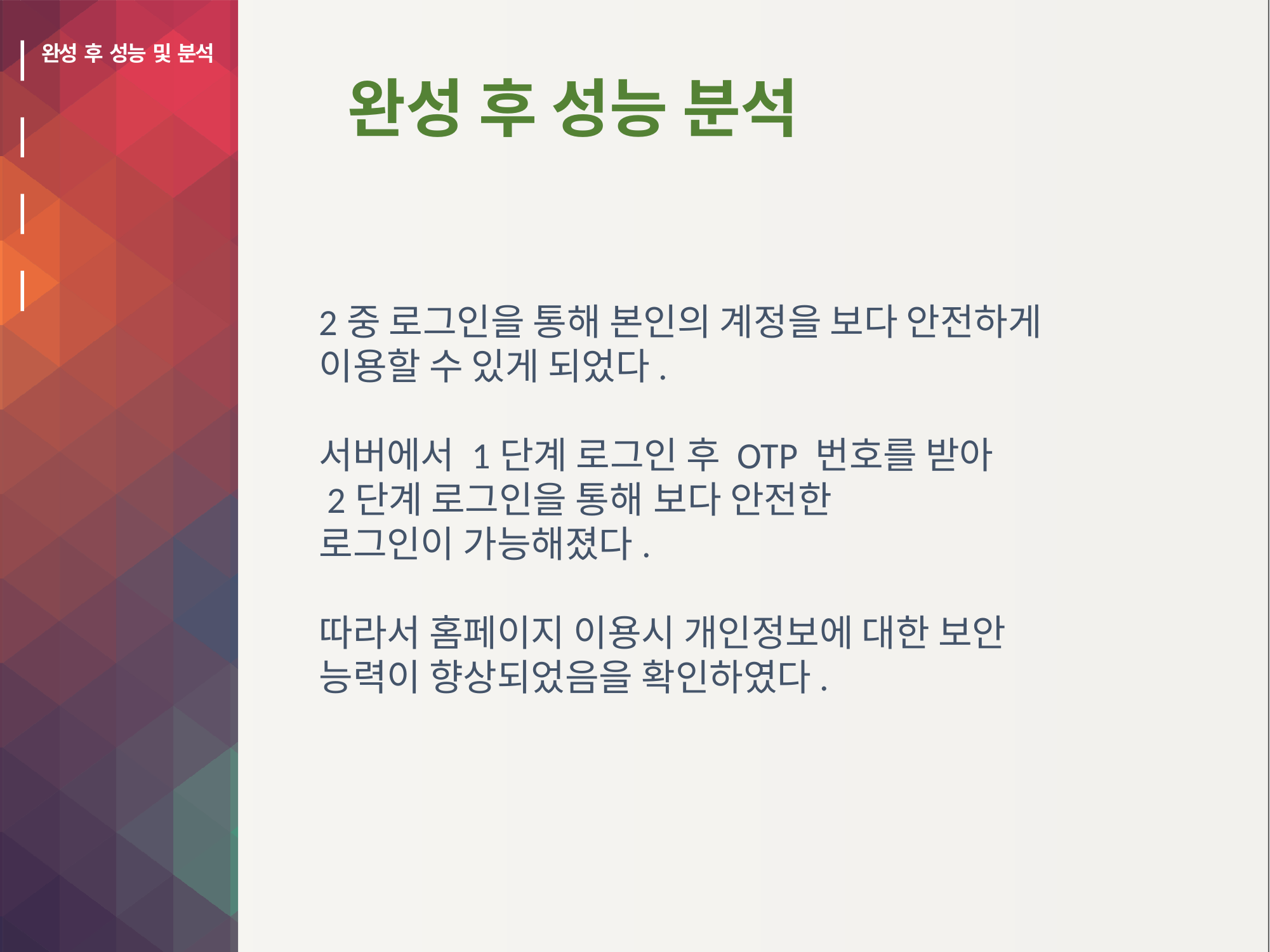

ㅇㄹ

#
완성 후 성능 및 분석
완성 후 성능 분석
2중 로그인을 통해 본인의 계정을 보다 안전하게 이용할 수 있게 되었다.

서버에서 1단계 로그인 후 OTP 번호를 받아
 2단계 로그인을 통해 보다 안전한
로그인이 가능해졌다.

따라서 홈페이지 이용시 개인정보에 대한 보안 능력이 향상되었음을 확인하였다.